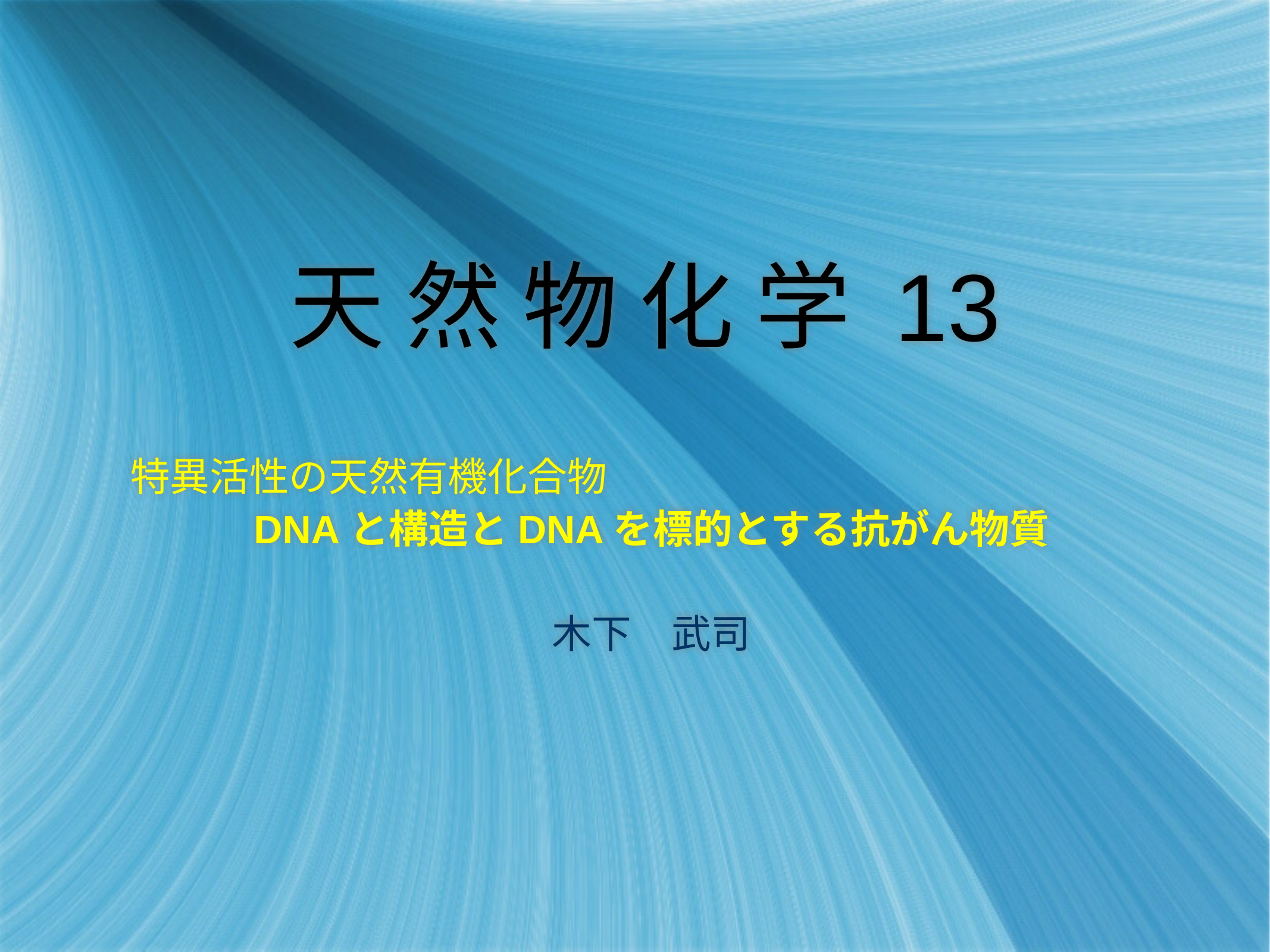

# 天 然 物 化 学 13
特異活性の天然有機化合物
DNAと構造とDNAを標的とする抗がん物質

木下　武司